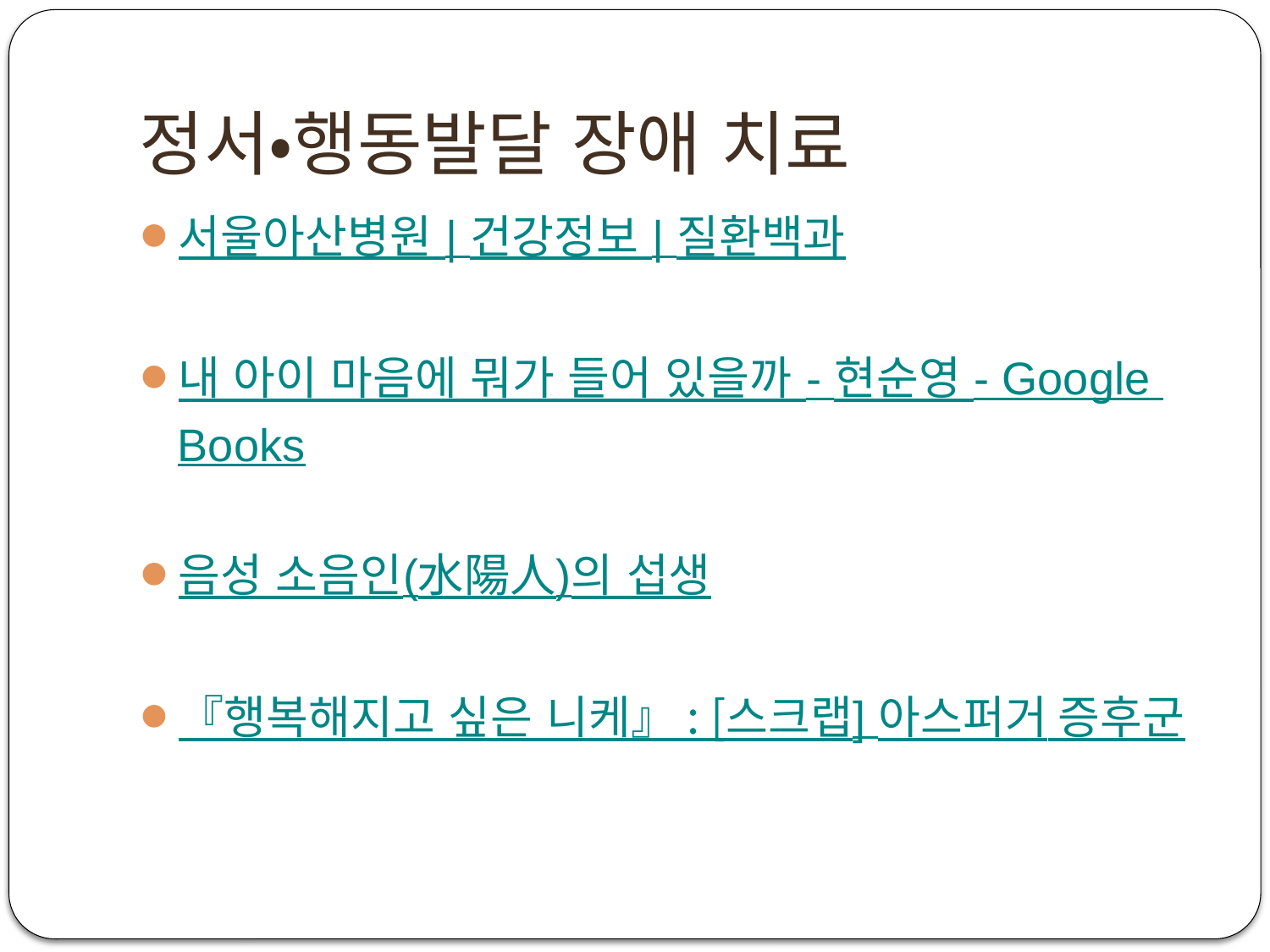

# 정서‧행동발달 장애 치료
서울아산병원 | 건강정보 | 질환백과

내 아이 마음에 뭐가 들어 있을까 - 현순영 - Google Books

음성 소음인(水陽人)의 섭생

『행복해지고 싶은 니케』 : [스크랩] 아스퍼거 증후군